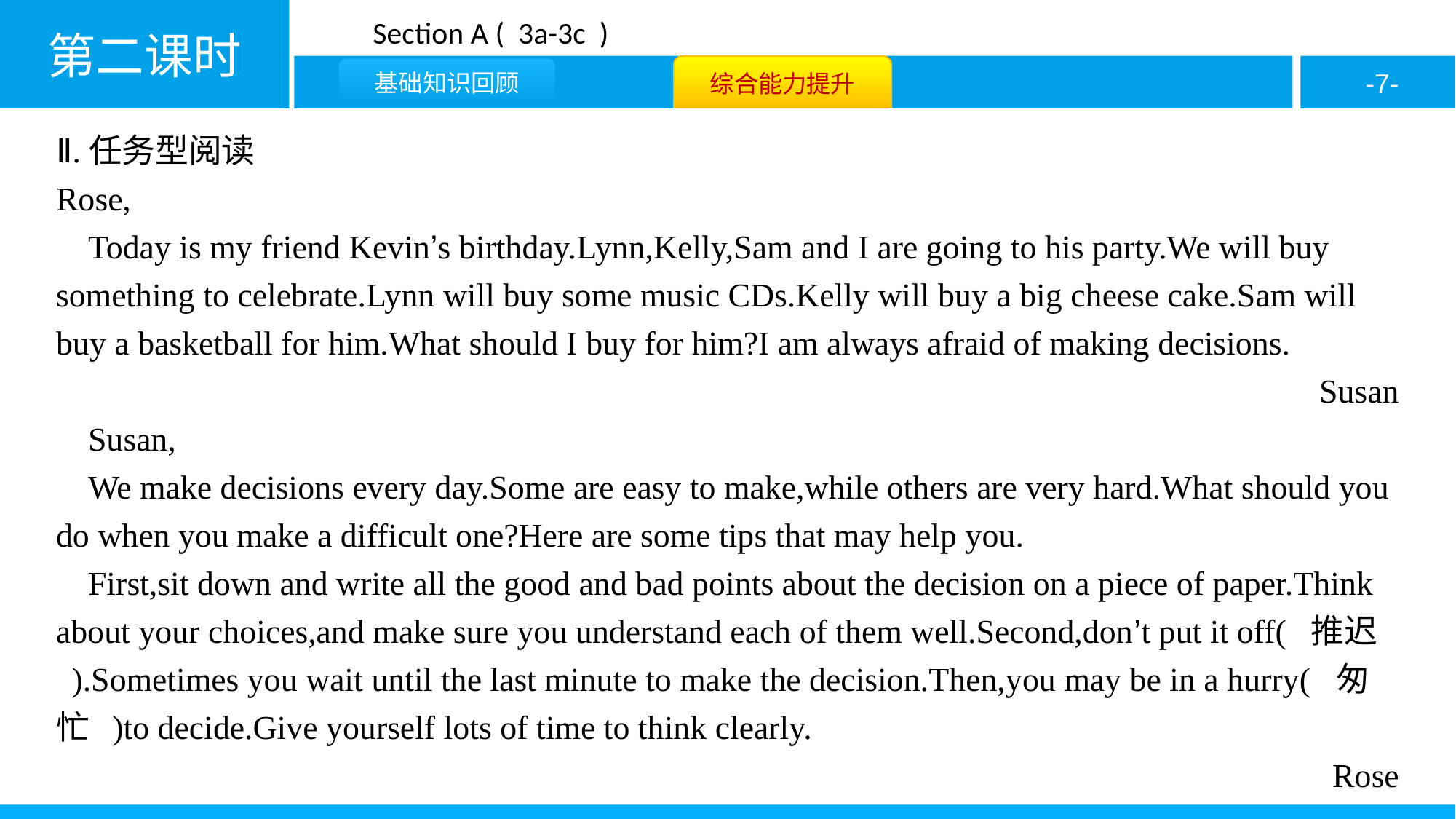

Ⅱ.任务型阅读
Rose,
Today is my friend Kevin’s birthday.Lynn,Kelly,Sam and I are going to his party.We will buy something to celebrate.Lynn will buy some music CDs.Kelly will buy a big cheese cake.Sam will buy a basketball for him.What should I buy for him?I am always afraid of making decisions.
Susan
Susan,
We make decisions every day.Some are easy to make,while others are very hard.What should you do when you make a difficult one?Here are some tips that may help you.
First,sit down and write all the good and bad points about the decision on a piece of paper.Think about your choices,and make sure you understand each of them well.Second,don’t put it off(  推迟  ).Sometimes you wait until the last minute to make the decision.Then,you may be in a hurry(  匆忙  )to decide.Give yourself lots of time to think clearly.
Rose